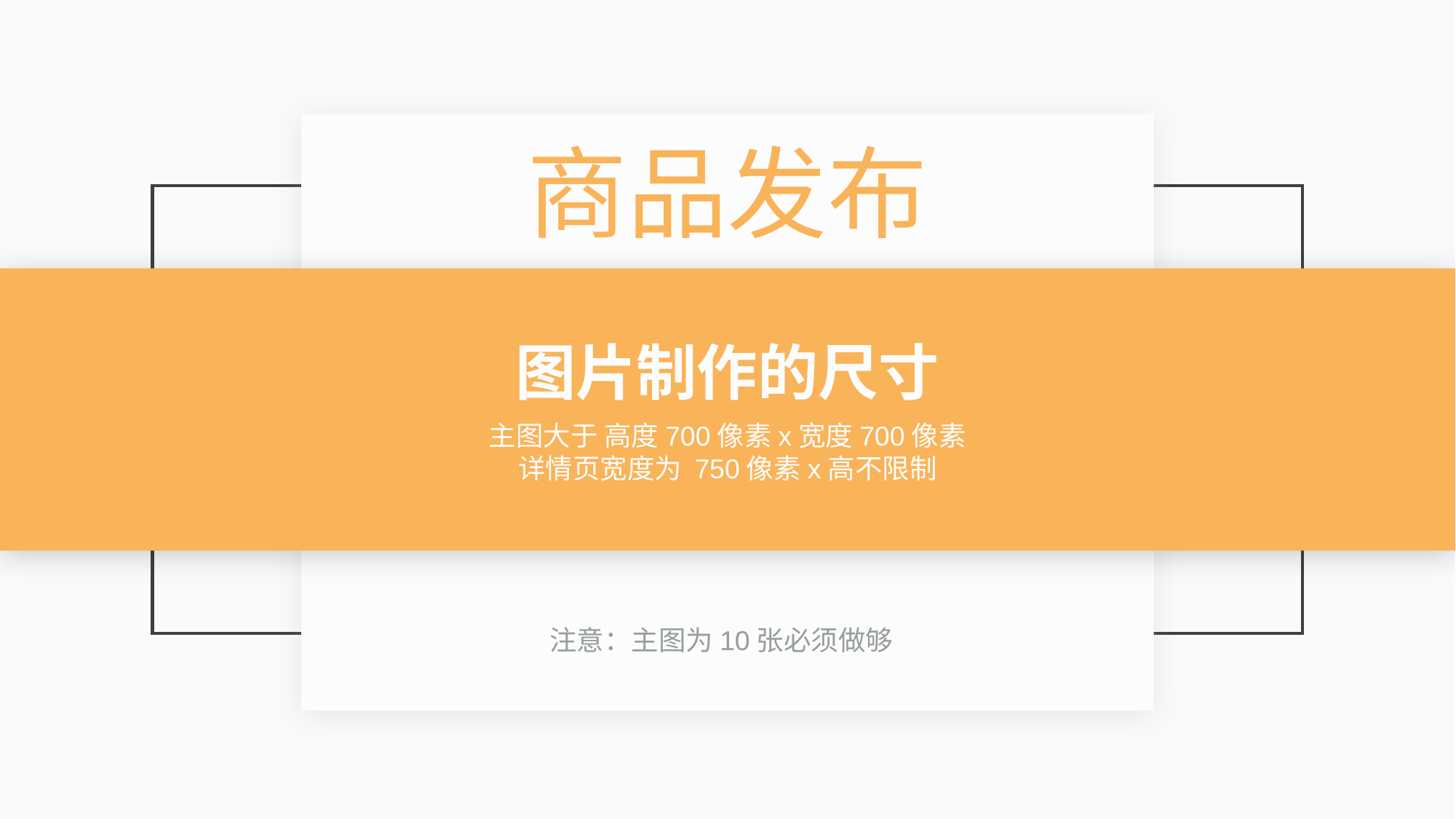

商品发布

图片制作的尺寸
主图大于 高度700像素x宽度700像素
详情页宽度为 750像素x高不限制
注意：主图为10张必须做够